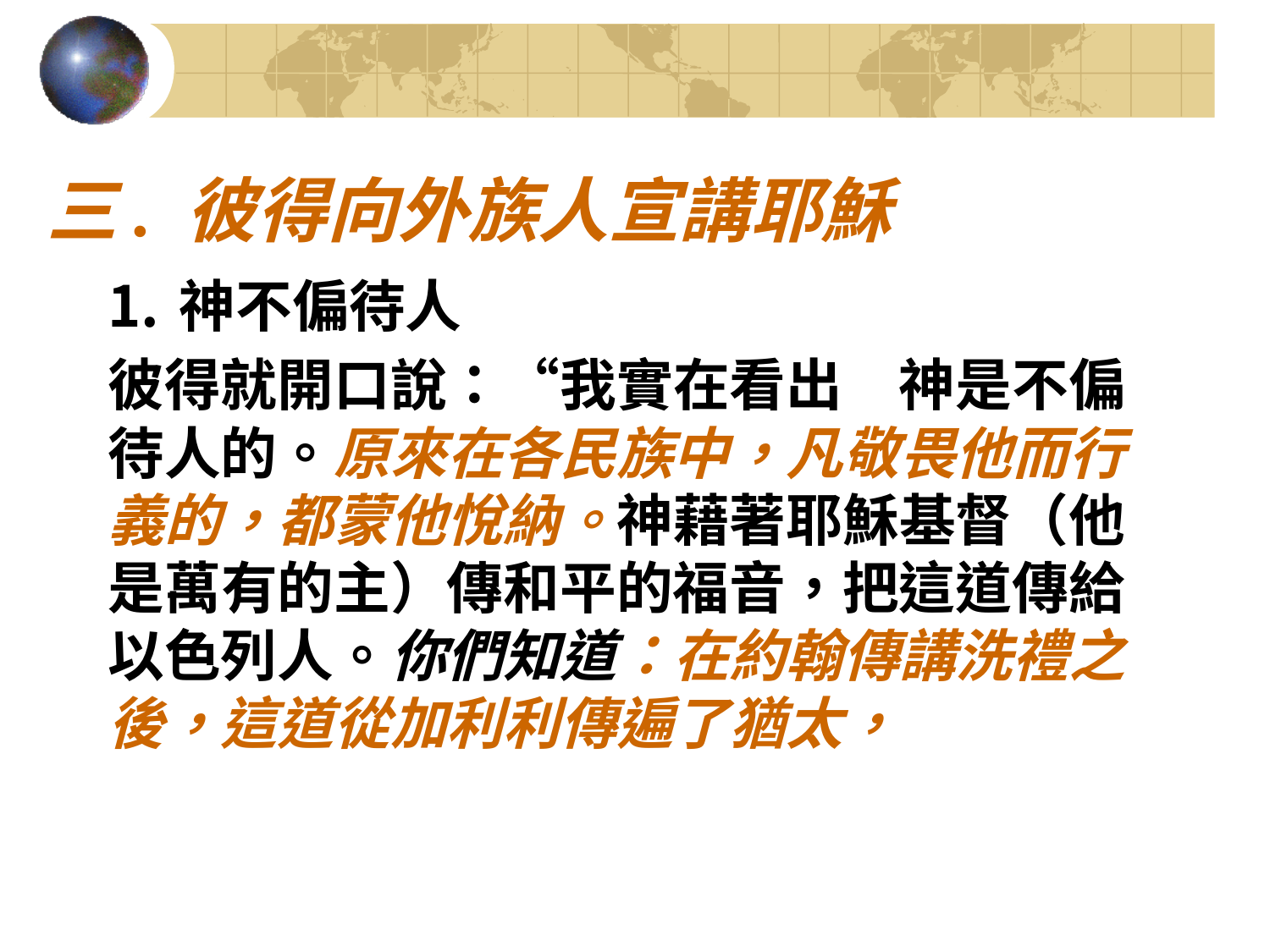

# 三. 彼得向外族人宣講耶穌
神不偏待人
彼得就開口說：“我實在看出　神是不偏待人的。原來在各民族中，凡敬畏他而行義的，都蒙他悅納。神藉著耶穌基督（他是萬有的主）傳和平的福音，把這道傳給以色列人。你們知道：在約翰傳講洗禮之後，這道從加利利傳遍了猶太，